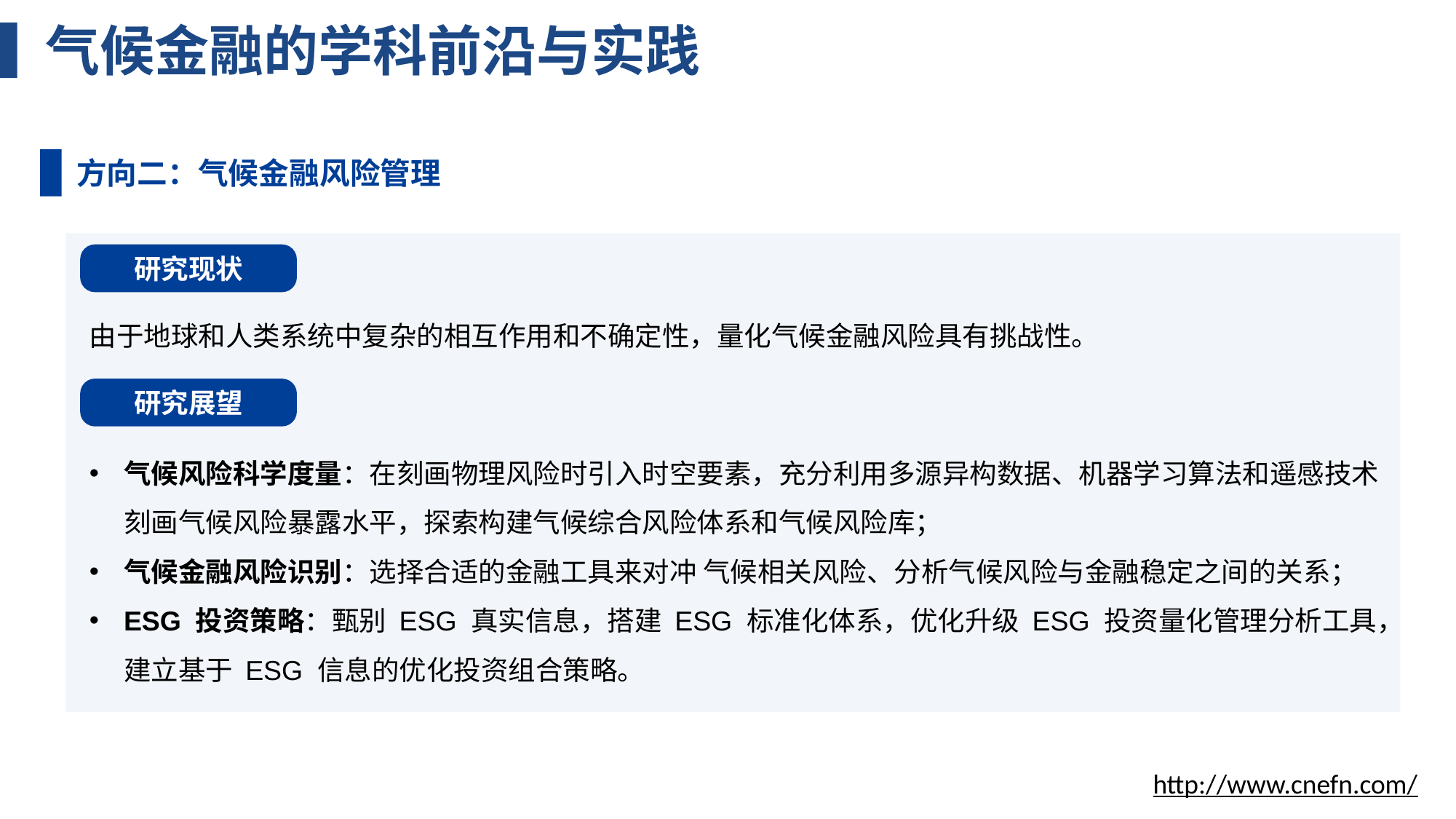

# 气候金融的学科前沿与实践
方向二：气候金融风险管理

研究现状
由于地球和人类系统中复杂的相互作用和不确定性，量化气候金融风险具有挑战性。
研究展望
气候风险科学度量：在刻画物理风险时引入时空要素，充分利用多源异构数据、机器学习算法和遥感技术刻画气候风险暴露水平，探索构建气候综合风险体系和气候风险库；
气候金融风险识别：选择合适的金融工具来对冲 气候相关风险、分析气候风险与金融稳定之间的关系；
ESG 投资策略：甄别 ESG 真实信息，搭建 ESG 标准化体系，优化升级 ESG 投资量化管理分析工具，建立基于 ESG 信息的优化投资组合策略。